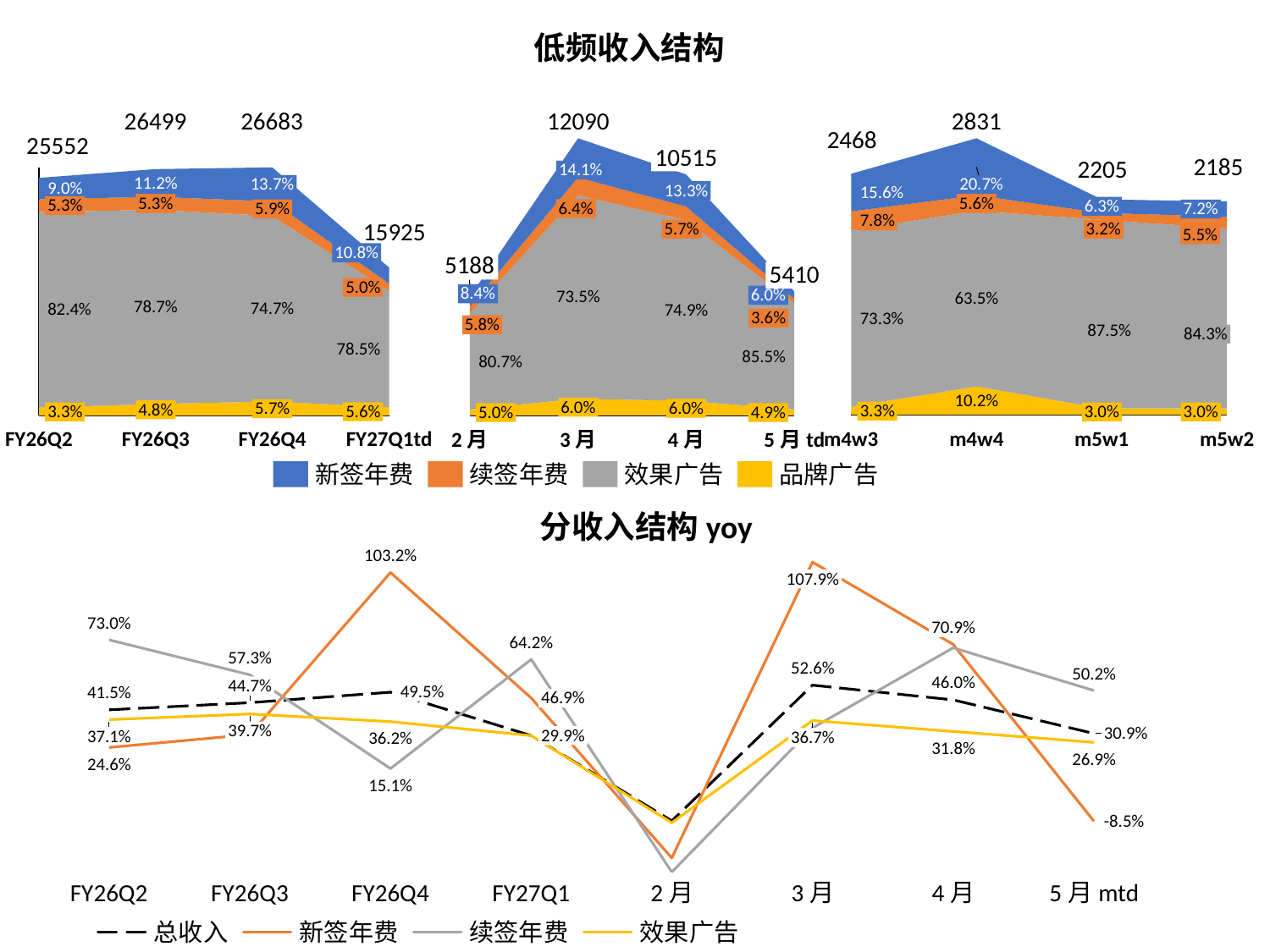

低频收入结构
26683
12090
2831
26499

### Chart

| Category |  |  |  |  |
|---|---|---|---|---|

### Chart

| Category |  |  |  |  |
|---|---|---|---|---|
2468
25552
10515
2185

### Chart

| Category |  |  |  |  |
|---|---|---|---|---|
2205
14.1%
11.2%
13.7%
20.7%
9.0%
13.3%
15.6%
5.3%
5.6%
5.3%
6.3%
6.4%
5.9%
7.2%
7.8%
15925
5.7%
3.2%
5.5%
10.8%
5188
5410
5.0%
8.4%
6.0%
73.5%
63.5%
78.7%
74.7%
82.4%
74.9%
3.6%
73.3%
5.8%
87.5%
84.3%
78.5%
85.5%
80.7%
10.2%
6.0%
6.0%
5.7%
4.8%
3.3%
5.6%
3.3%
3.0%
3.0%
5.0%
4.9%
FY26Q2
FY26Q3
FY26Q4
FY27Q1td
m4w3
m4w4
m5w1
m5w2
2月
3月
4月
5月td

新签年费
续签年费
效果广告
品牌广告
分收入结构yoy
103.2%

### Chart

| Category |  |  |  |  |
|---|---|---|---|---|
107.9%
73.0%
70.9%
64.2%
57.3%
52.6%
50.2%
46.0%
44.7%
49.5%
41.5%
46.9%
39.7%
30.9%
29.9%
37.1%
36.7%
36.2%
31.8%
26.9%
24.6%
15.1%
-8.5%
FY26Q2
FY26Q3
FY26Q4
FY27Q1
2月
3月
4月
5月mtd
总收入
新签年费
续签年费
效果广告